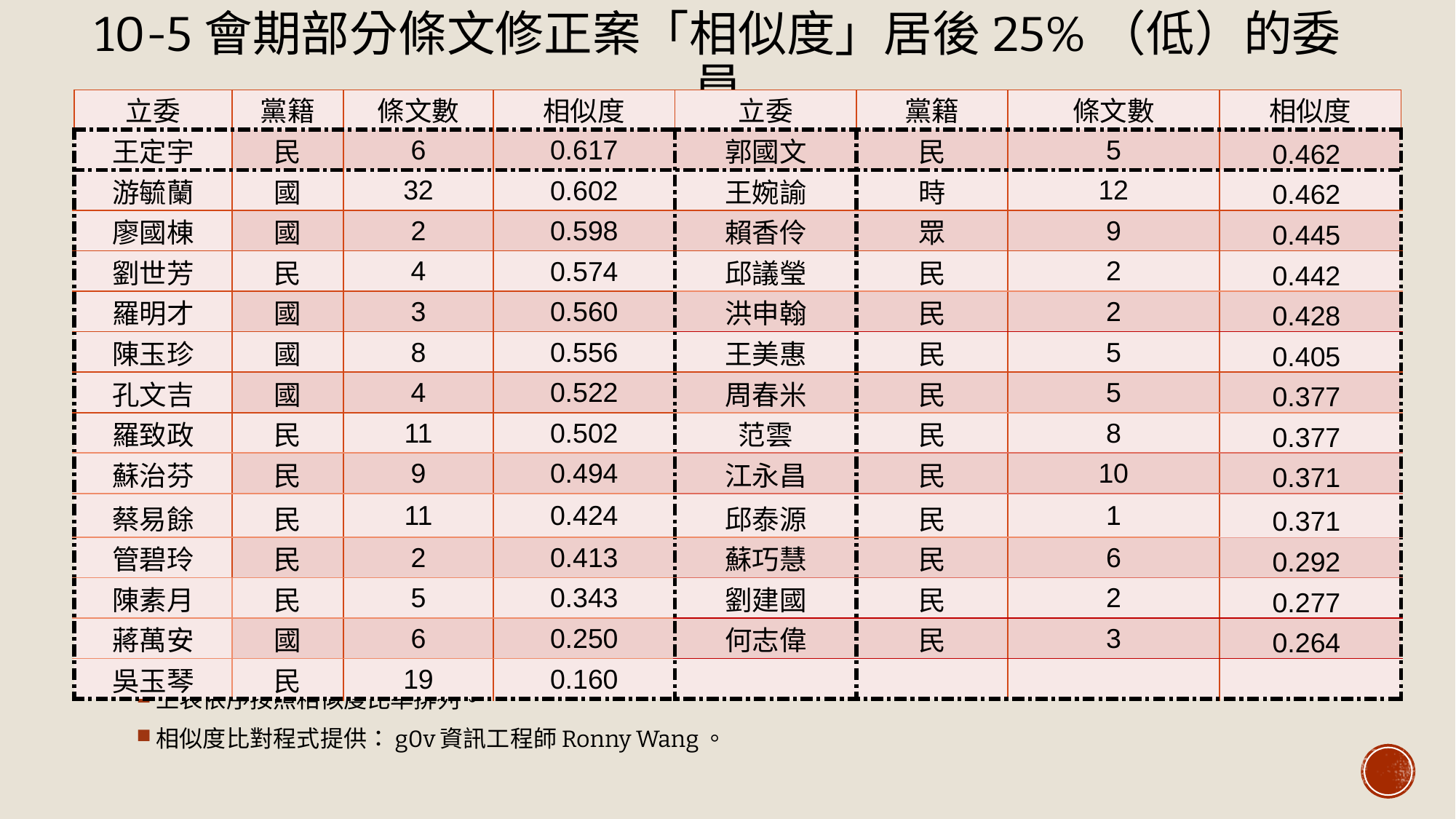

# 10-5會期部分條文修正案「相似度」居後25%（低）的委員
| 立委 | 黨籍 | 條文數 | 相似度 | 立委 | 黨籍 | 條文數 | 相似度 |
| --- | --- | --- | --- | --- | --- | --- | --- |
| 王定宇 | 民 | 6 | 0.617 | 郭國文 | 民 | 5 | 0.462 |
| 游毓蘭 | 國 | 32 | 0.602 | 王婉諭 | 時 | 12 | 0.462 |
| 廖國棟 | 國 | 2 | 0.598 | 賴香伶 | 眾 | 9 | 0.445 |
| 劉世芳 | 民 | 4 | 0.574 | 邱議瑩 | 民 | 2 | 0.442 |
| 羅明才 | 國 | 3 | 0.560 | 洪申翰 | 民 | 2 | 0.428 |
| 陳玉珍 | 國 | 8 | 0.556 | 王美惠 | 民 | 5 | 0.405 |
| 孔文吉 | 國 | 4 | 0.522 | 周春米 | 民 | 5 | 0.377 |
| 羅致政 | 民 | 11 | 0.502 | 范雲 | 民 | 8 | 0.377 |
| 蘇治芬 | 民 | 9 | 0.494 | 江永昌 | 民 | 10 | 0.371 |
| 蔡易餘 | 民 | 11 | 0.424 | 邱泰源 | 民 | 1 | 0.371 |
| 管碧玲 | 民 | 2 | 0.413 | 蘇巧慧 | 民 | 6 | 0.292 |
| 陳素月 | 民 | 5 | 0.343 | 劉建國 | 民 | 2 | 0.277 |
| 蔣萬安 | 國 | 6 | 0.250 | 何志偉 | 民 | 3 | 0.264 |
| 吳玉琴 | 民 | 19 | 0.160 |  |  |  |  |
上表依序按照相似度比率排列。
相似度比對程式提供：g0v資訊工程師Ronny Wang。